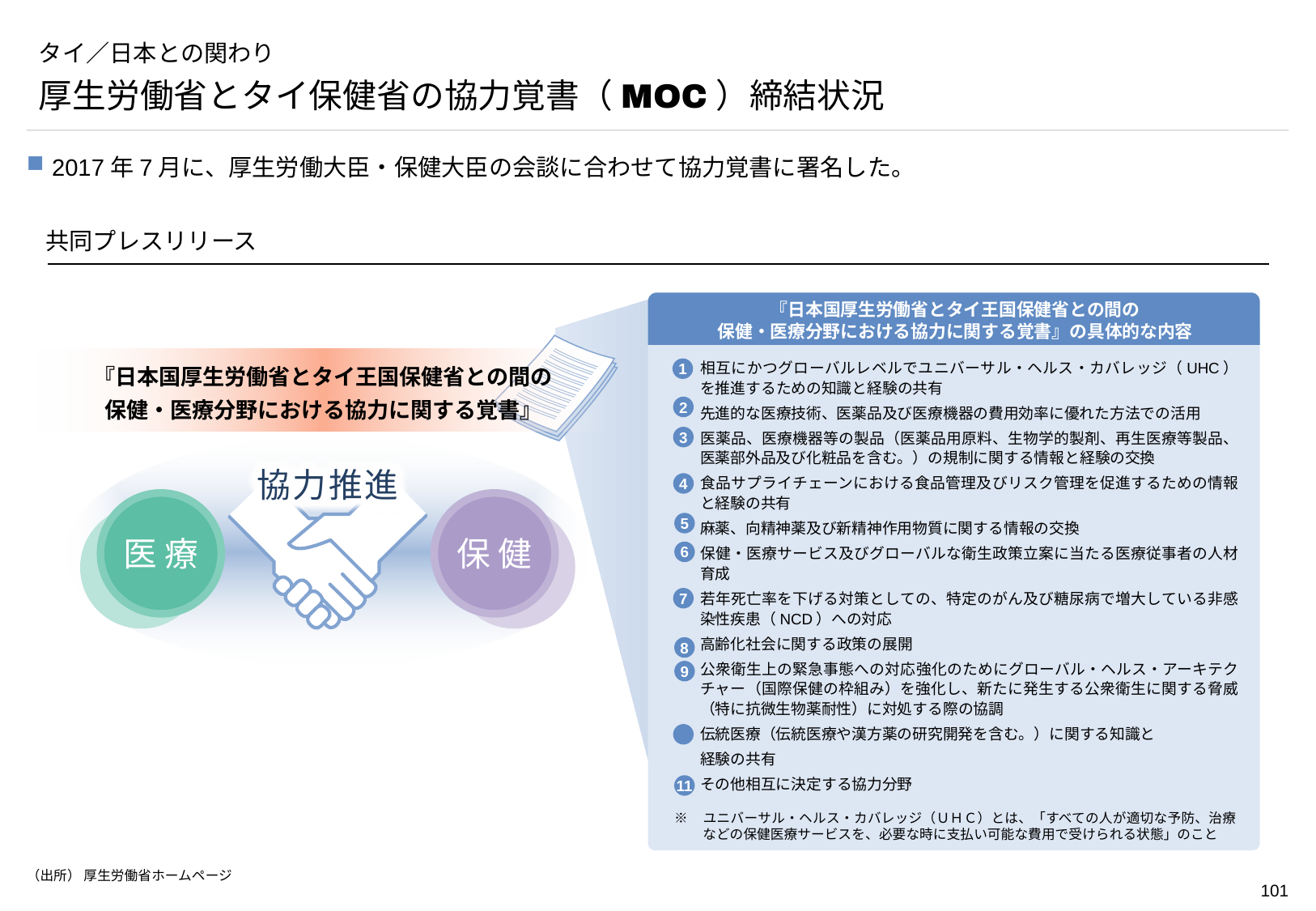

# タイ／日本との関わり
厚生労働省とタイ保健省の協力覚書（MOC）締結状況
2017年7月に、厚生労働大臣・保健大臣の会談に合わせて協力覚書に署名した。
共同プレスリリース
『日本国厚生労働省とタイ王国保健省との間の
保健・医療分野における協力に関する覚書』の具体的な内容

相互にかつグローバルレベルでユニバーサル・ヘルス・カバレッジ（UHC）を推進するための知識と経験の共有
先進的な医療技術、医薬品及び医療機器の費用効率に優れた方法での活用
医薬品、医療機器等の製品（医薬品用原料、生物学的製剤、再生医療等製品、医薬部外品及び化粧品を含む。）の規制に関する情報と経験の交換
食品サプライチェーンにおける食品管理及びリスク管理を促進するための情報と経験の共有
麻薬、向精神薬及び新精神作用物質に関する情報の交換
保健・医療サービス及びグローバルな衛生政策立案に当たる医療従事者の人材育成
若年死亡率を下げる対策としての、特定のがん及び糖尿病で増大している非感染性疾患（NCD）への対応
高齢化社会に関する政策の展開
公衆衛生上の緊急事態への対応強化のためにグローバル・ヘルス・アーキテクチャー（国際保健の枠組み）を強化し、新たに発生する公衆衛生に関する脅威（特に抗微生物薬耐性）に対処する際の協調
伝統医療（伝統医療や漢方薬の研究開発を含む。）に関する知識と
経験の共有
その他相互に決定する協力分野

『日本国厚生労働省とタイ王国保健省との間の
保健・医療分野における協力に関する覚書』
1
2
3

協力推進
協力推進

4
医 療

保 健

5
6
7
8
9
10
11
※	ユニバーサル・ヘルス・カバレッジ（ＵＨＣ）とは、「すべての人が適切な予防、治療などの保健医療サービスを、必要な時に支払い可能な費用で受けられる状態」のこと
（出所） 厚生労働省ホームページ